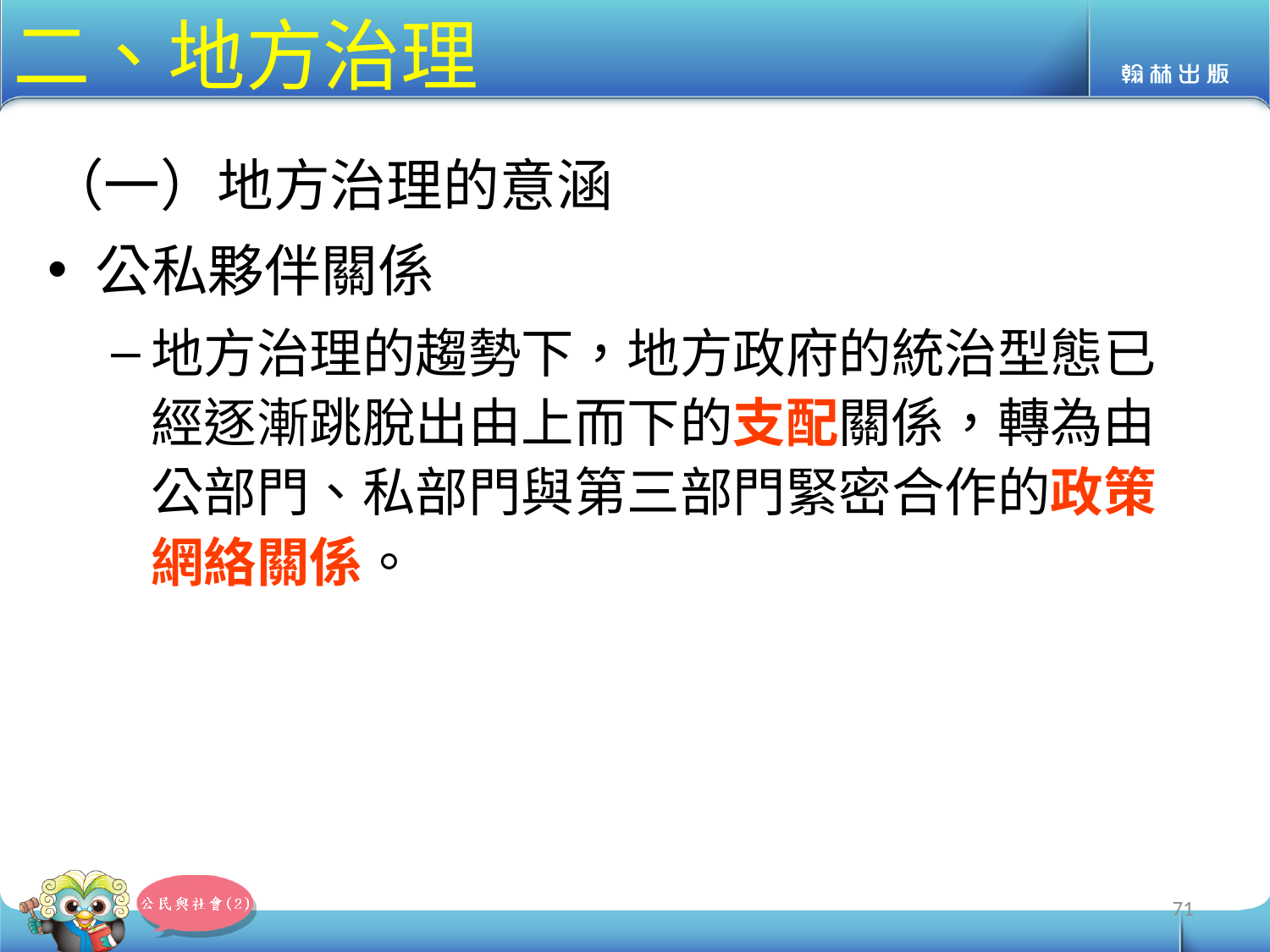

# 二、地方治理
（一）地方治理的意涵
公私夥伴關係
地方治理的趨勢下，地方政府的統治型態已經逐漸跳脫出由上而下的支配關係，轉為由公部門、私部門與第三部門緊密合作的政策網絡關係。

71